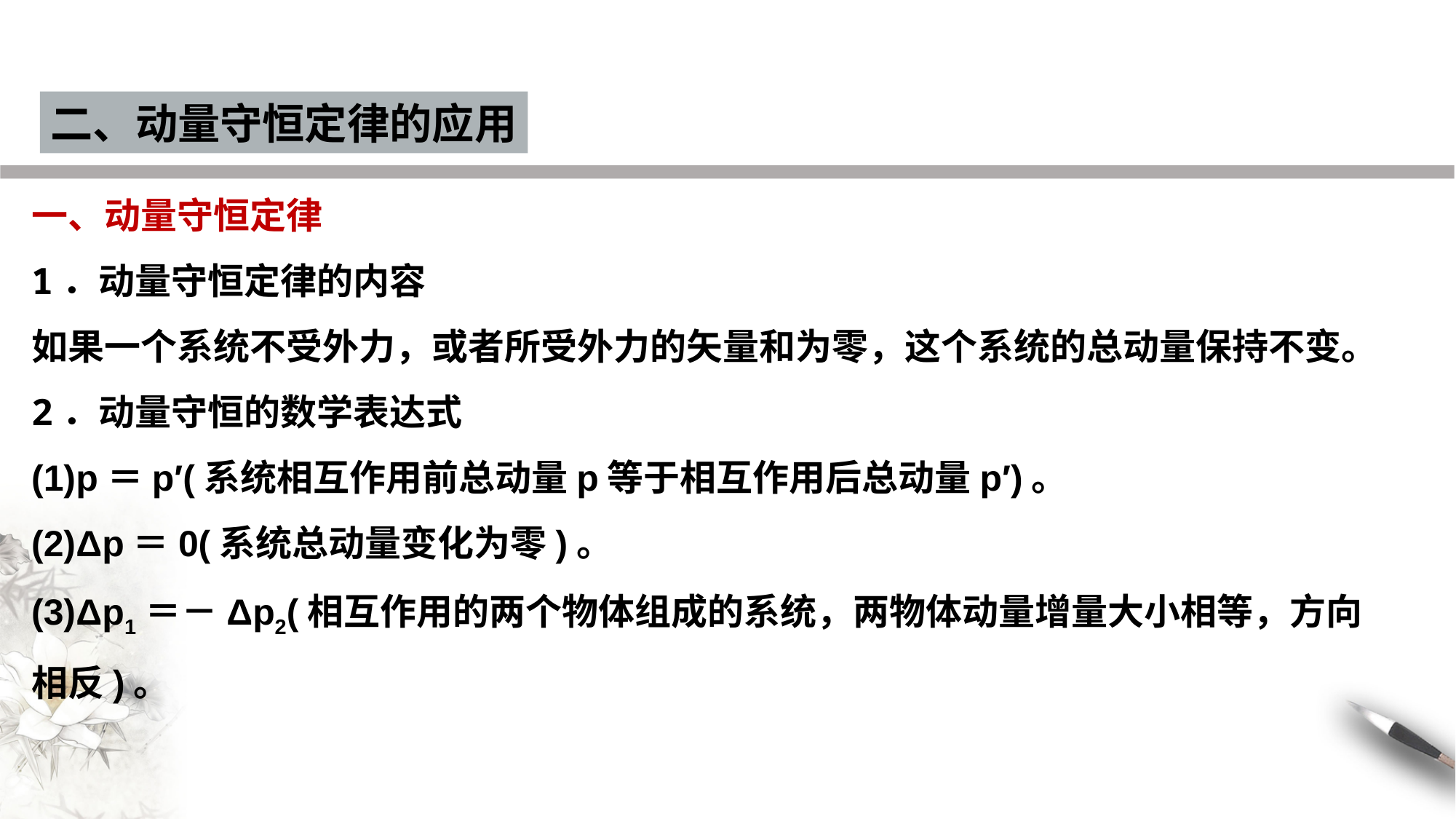

二、动量守恒定律的应用

一、动量守恒定律
1．动量守恒定律的内容
如果一个系统不受外力，或者所受外力的矢量和为零，这个系统的总动量保持不变。
2．动量守恒的数学表达式
(1)p＝p′(系统相互作用前总动量p等于相互作用后总动量p′)。
(2)Δp＝0(系统总动量变化为零)。
(3)Δp1＝－Δp2(相互作用的两个物体组成的系统，两物体动量增量大小相等，方向相反)。